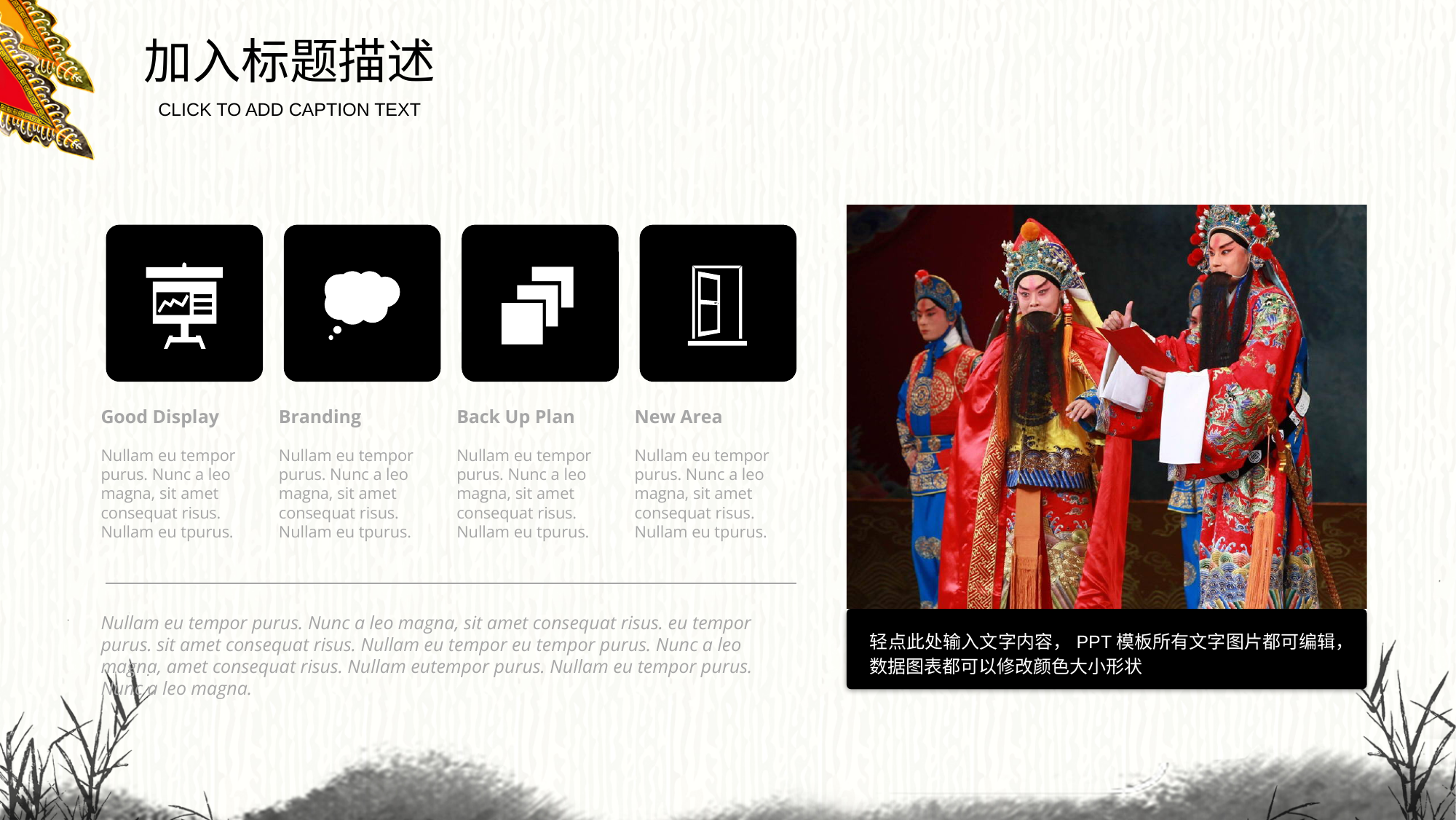

加入标题描述
CLICK TO ADD CAPTION TEXT

轻点此处输入文字内容，PPT模板所有文字图片都可编辑，数据图表都可以修改颜色大小形状

Good Display

Nullam eu tempor purus. Nunc a leo magna, sit amet consequat risus. Nullam eu tpurus.
Branding

Nullam eu tempor purus. Nunc a leo magna, sit amet consequat risus. Nullam eu tpurus.
Back Up Plan

Nullam eu tempor purus. Nunc a leo magna, sit amet consequat risus. Nullam eu tpurus.
New Area

Nullam eu tempor purus. Nunc a leo magna, sit amet consequat risus. Nullam eu tpurus.
Nullam eu tempor purus. Nunc a leo magna, sit amet consequat risus. eu tempor purus. sit amet consequat risus. Nullam eu tempor eu tempor purus. Nunc a leo magna, amet consequat risus. Nullam eutempor purus. Nullam eu tempor purus. Nunc a leo magna.